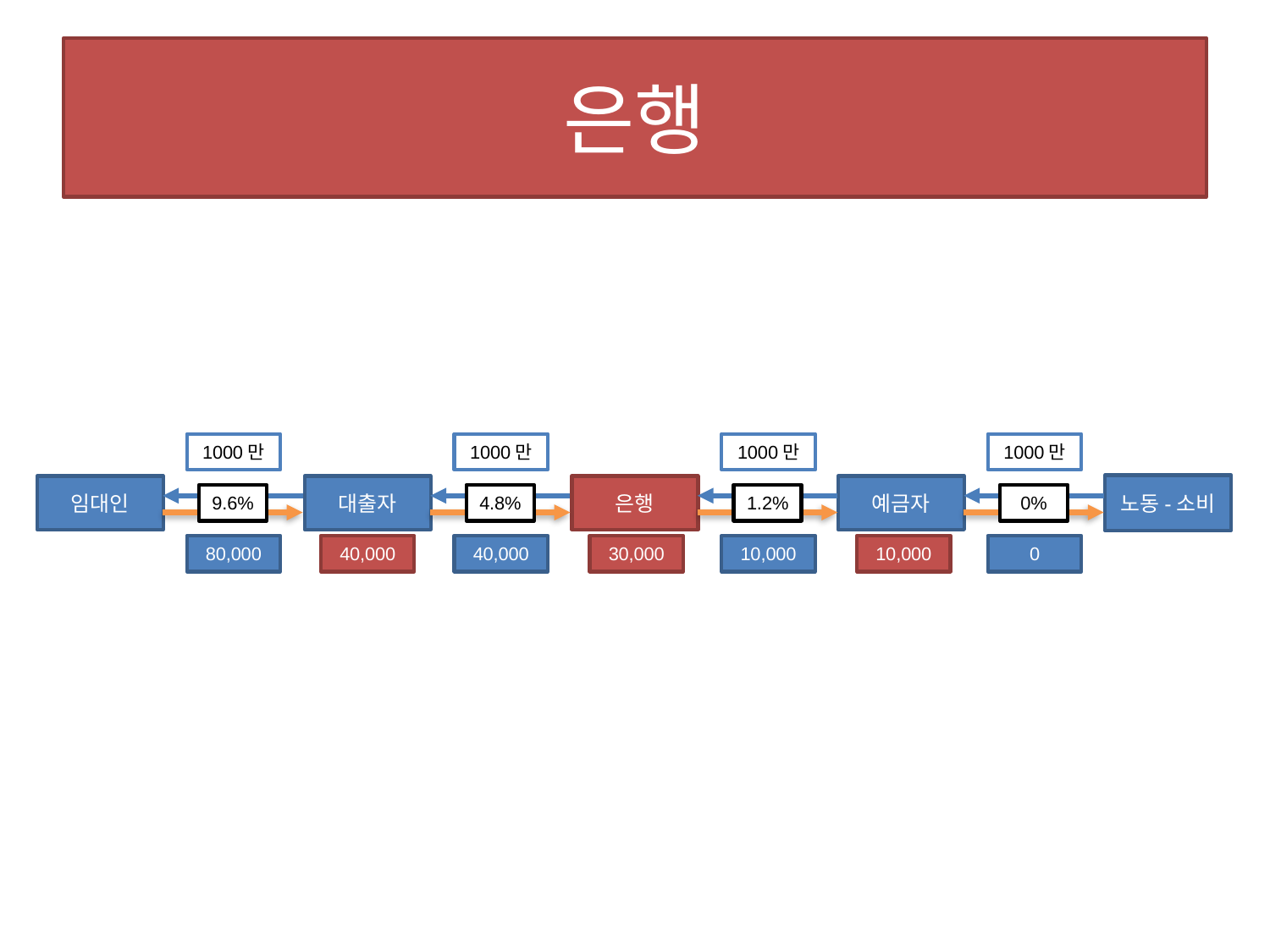

은행
1000만
1000만
1000만
1000만
노동-소비
임대인
대출자
은행
예금자
9.6%
4.8%
1.2%
0%
80,000
40,000
40,000
30,000
10,000
10,000
0